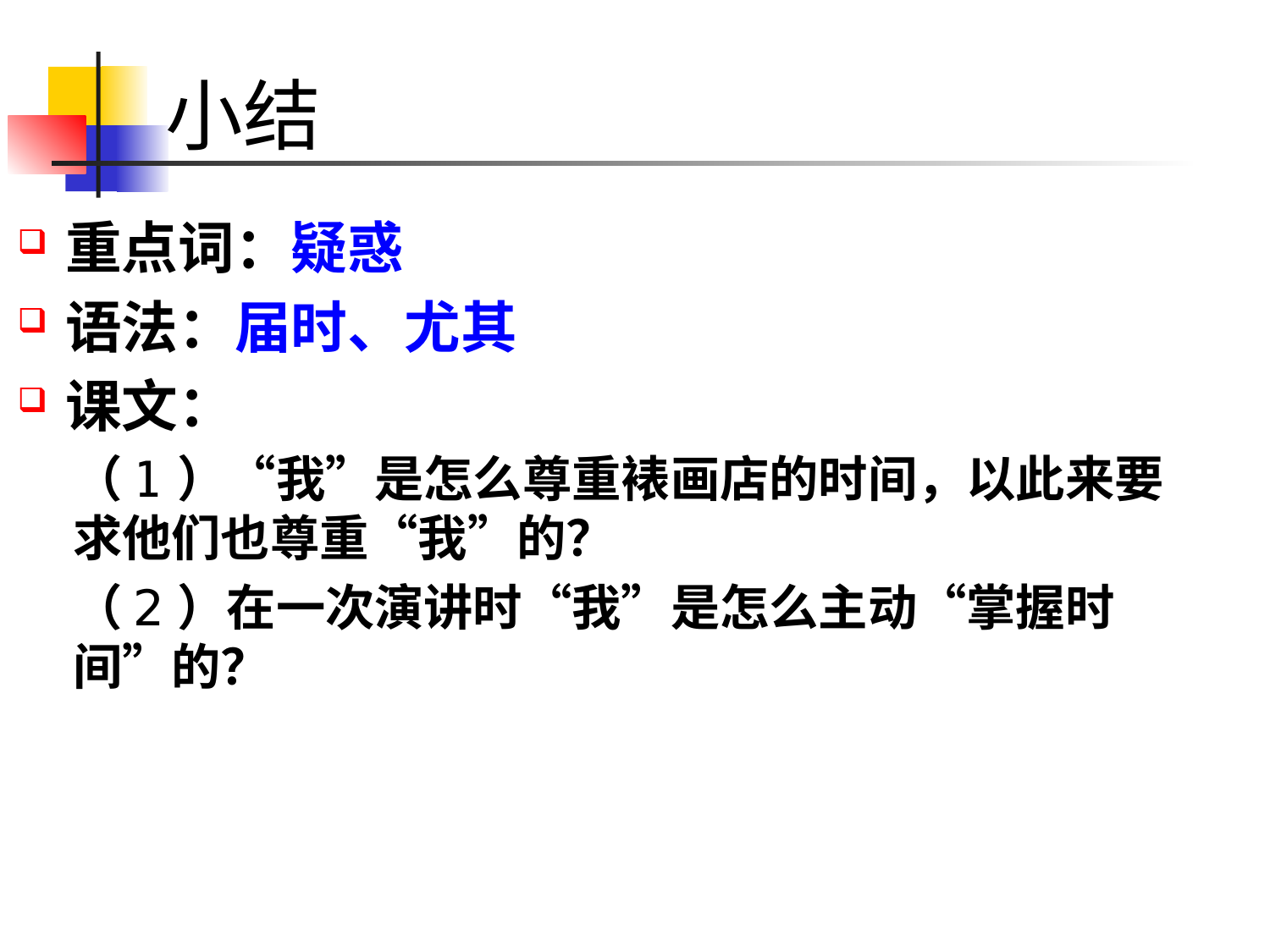

# 小结
重点词：疑惑
语法：届时、尤其
课文：
（1）“我”是怎么尊重裱画店的时间，以此来要求他们也尊重“我”的？
（2）在一次演讲时“我”是怎么主动“掌握时间”的？